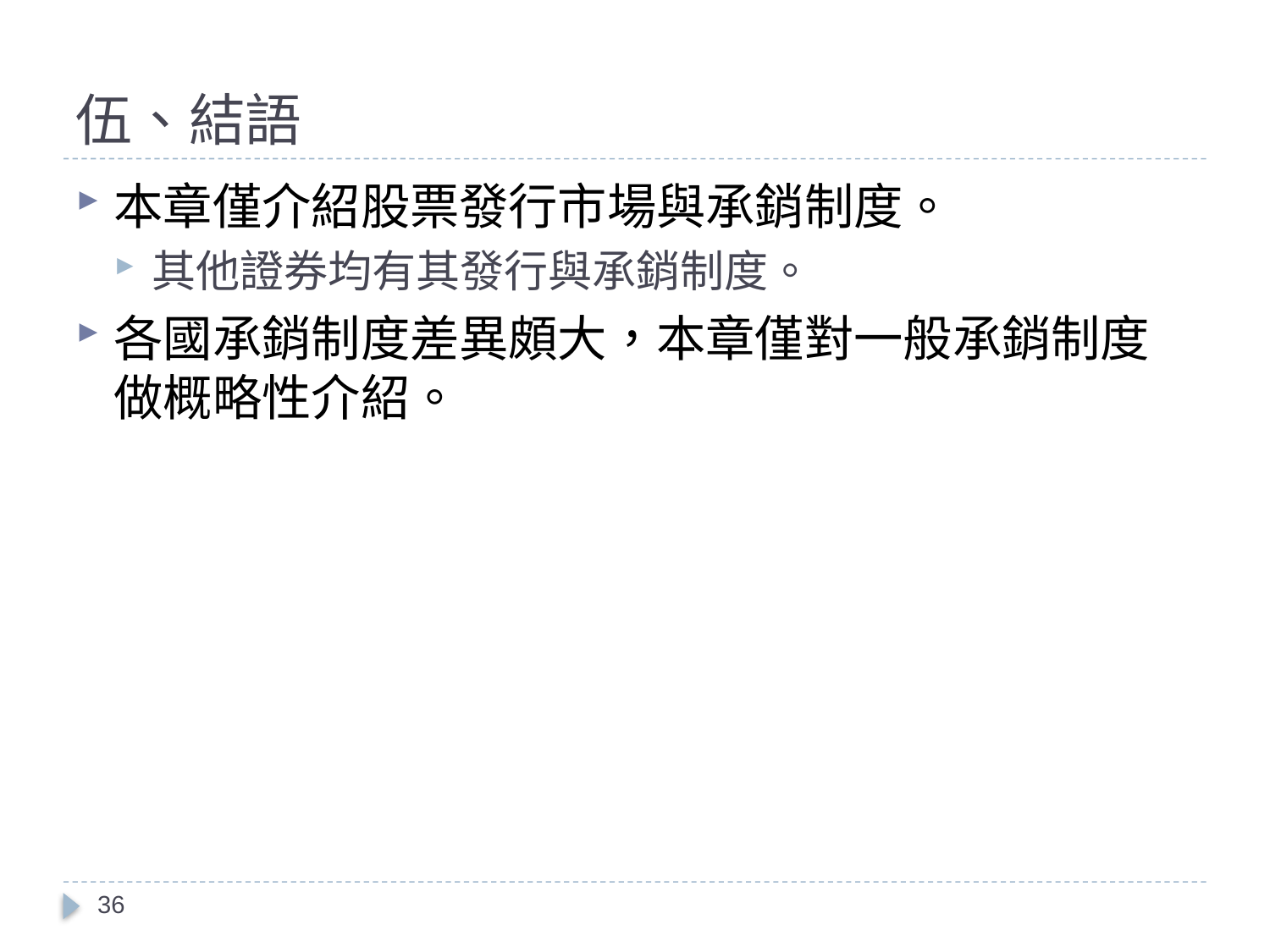

# 伍、結語
本章僅介紹股票發行市場與承銷制度。
其他證券均有其發行與承銷制度。
各國承銷制度差異頗大，本章僅對一般承銷制度做概略性介紹。
36